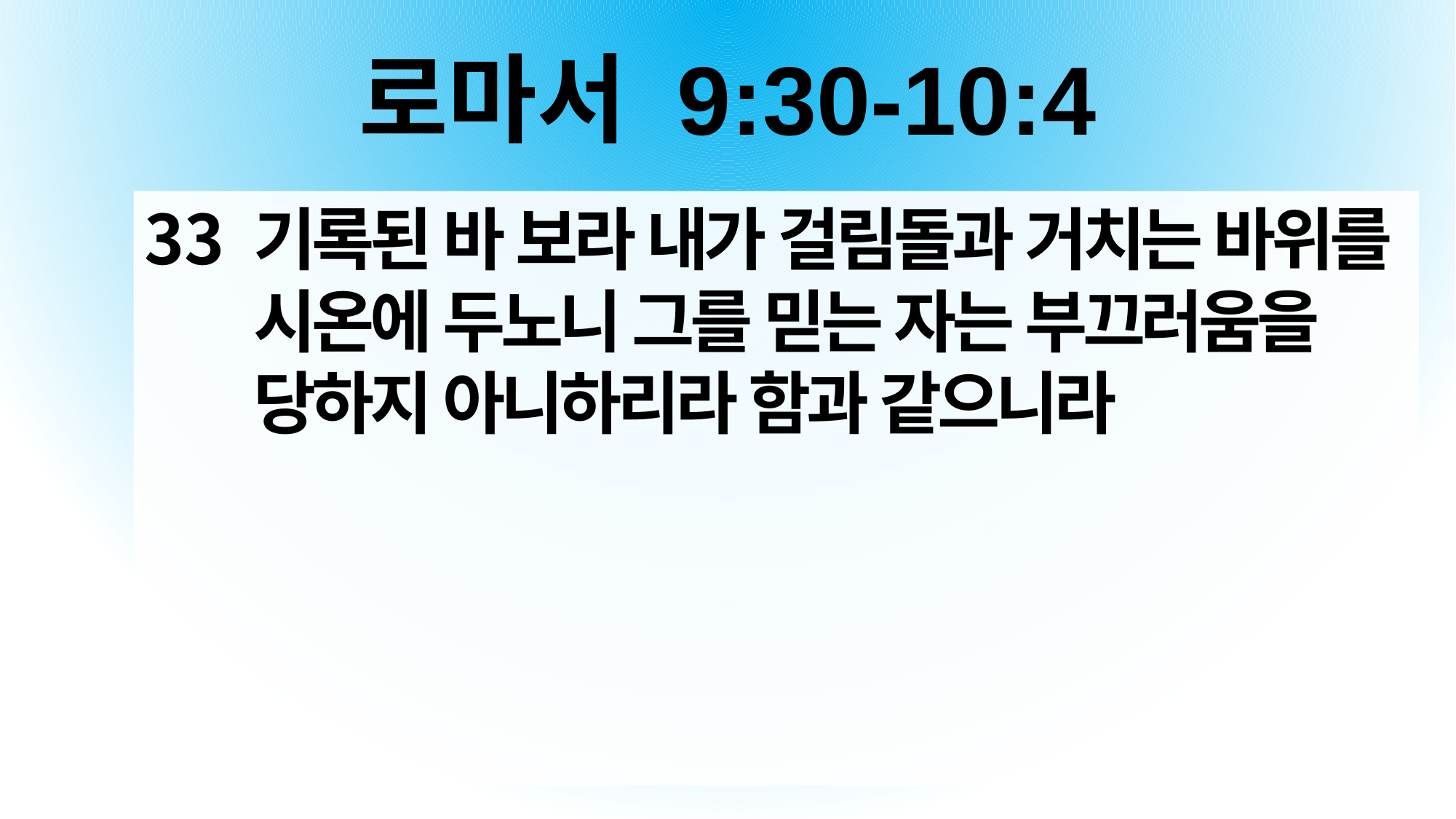

# 로마서 9:30-10:4
기록된 바 보라 내가 걸림돌과 거치는 바위를 시온에 두노니 그를 믿는 자는 부끄러움을 당하지 아니하리라 함과 같으니라